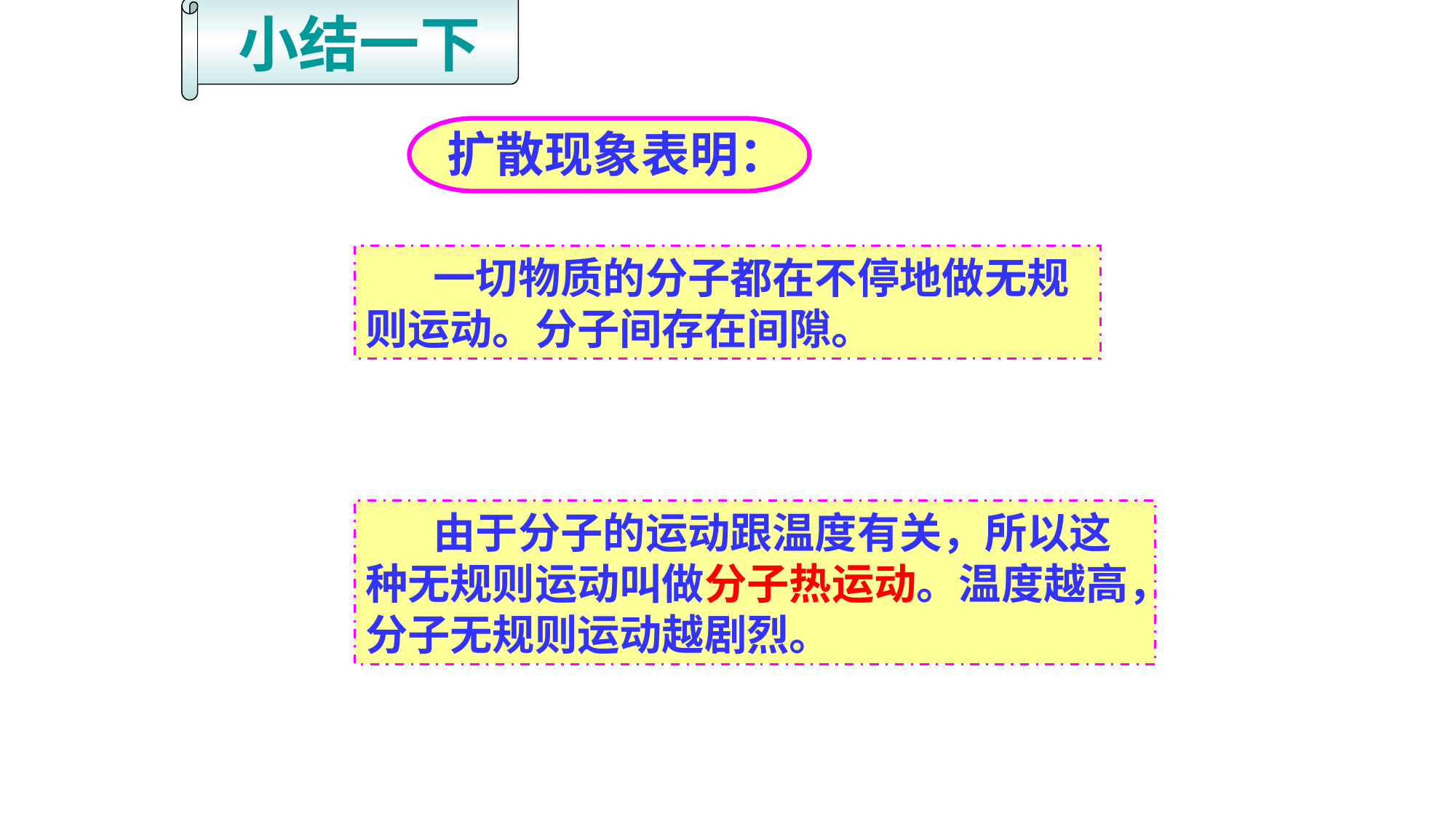

小结一下

扩散现象表明：
      一切物质的分子都在不停地做无规则运动。分子间存在间隙。
      由于分子的运动跟温度有关，所以这种无规则运动叫做分子热运动。温度越高，分子无规则运动越剧烈。